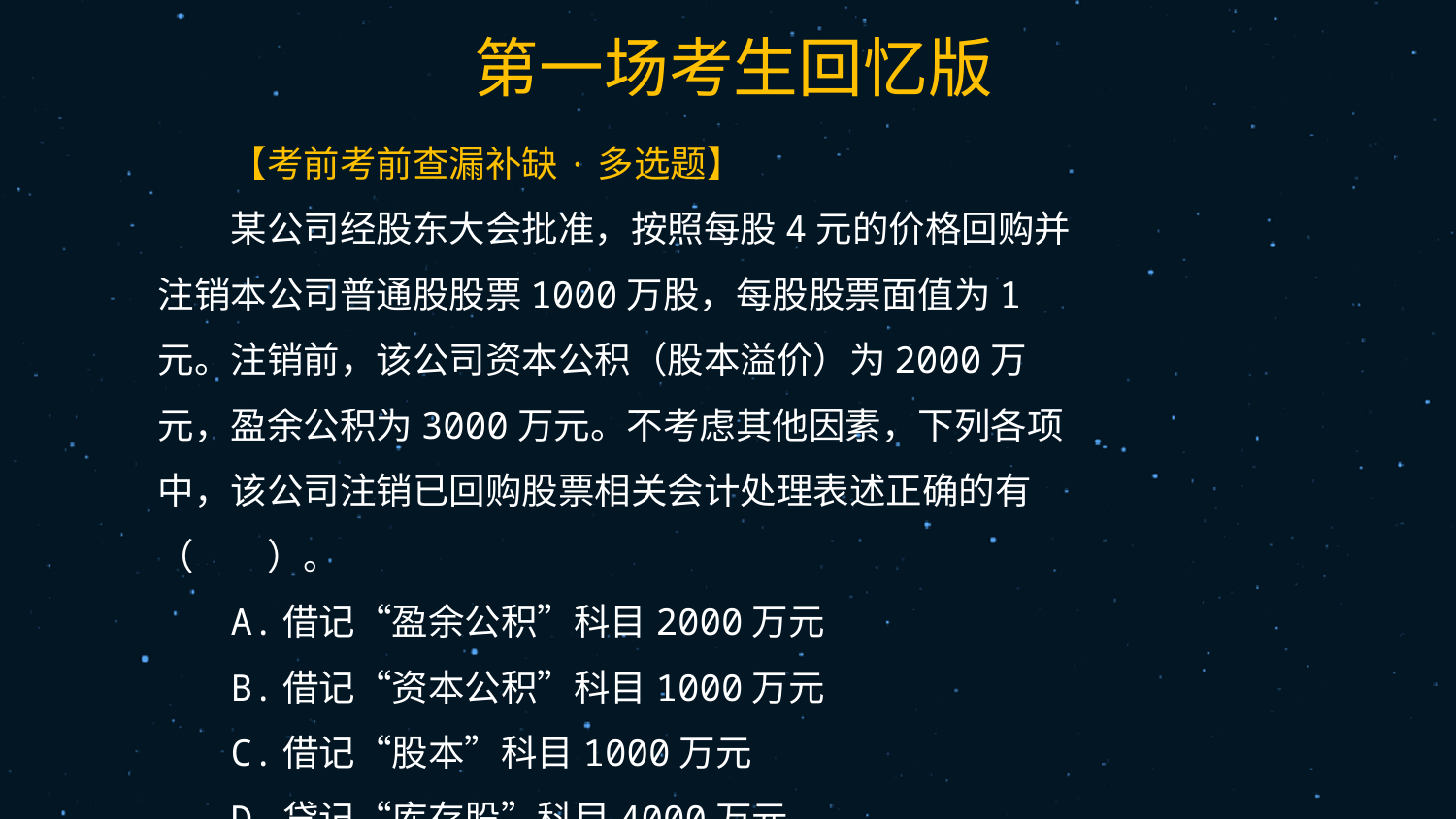

46
【考前考前查漏补缺·多选题】
某公司经股东大会批准，按照每股4元的价格回购并注销本公司普通股股票1000万股，每股股票面值为1元。注销前，该公司资本公积（股本溢价）为2000万元，盈余公积为3000万元。不考虑其他因素，下列各项中，该公司注销已回购股票相关会计处理表述正确的有（　　）。
A.借记“盈余公积”科目2000万元
B.借记“资本公积”科目1000万元
C.借记“股本”科目1000万元
D.贷记“库存股”科目4000万元